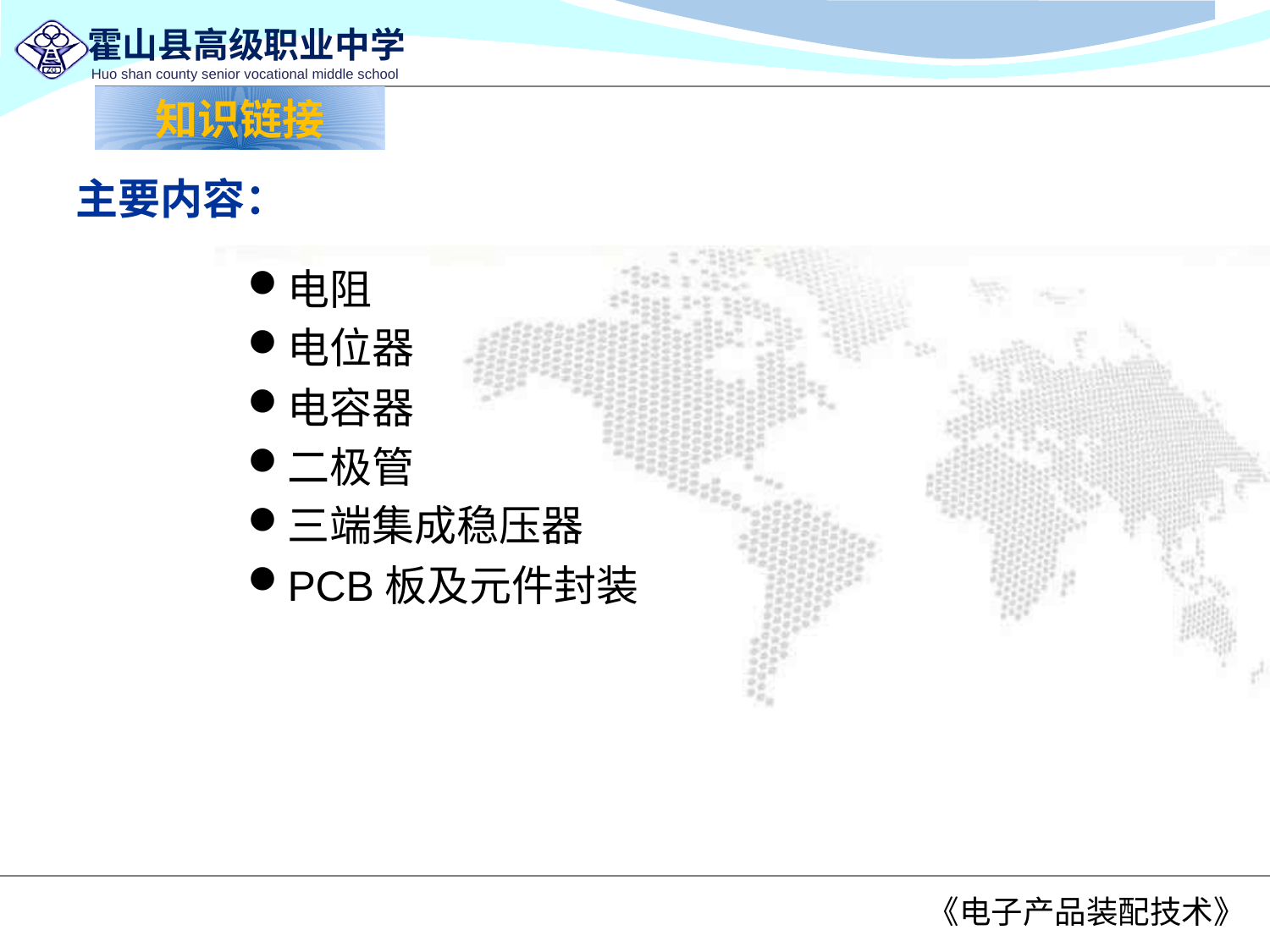

知识链接
# 主要内容：
电阻
电位器
电容器
二极管
三端集成稳压器
PCB板及元件封装